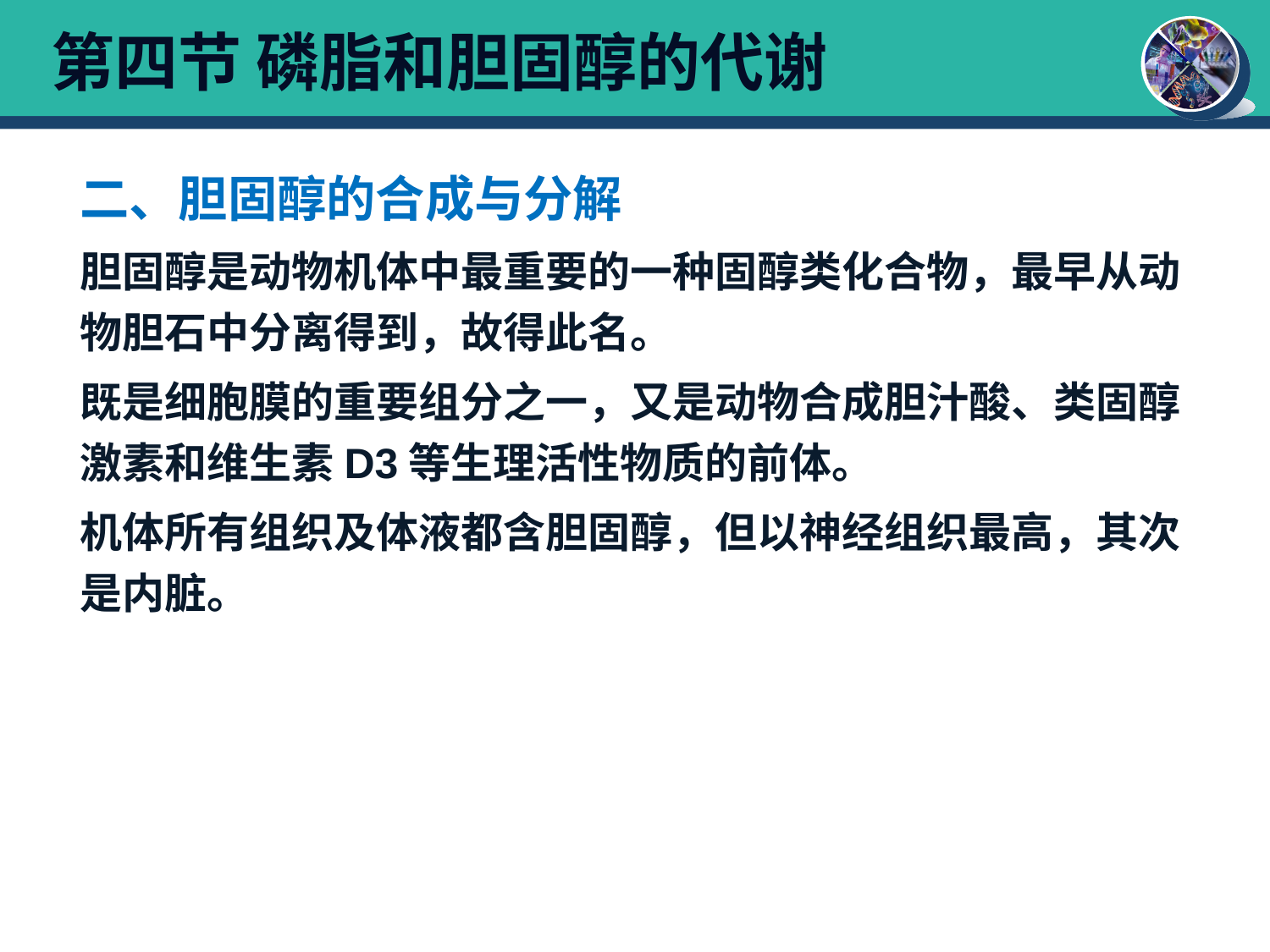

# 第四节 磷脂和胆固醇的代谢
二、胆固醇的合成与分解
胆固醇是动物机体中最重要的一种固醇类化合物，最早从动物胆石中分离得到，故得此名。
既是细胞膜的重要组分之一，又是动物合成胆汁酸、类固醇激素和维生素D3等生理活性物质的前体。
机体所有组织及体液都含胆固醇，但以神经组织最高，其次是内脏。